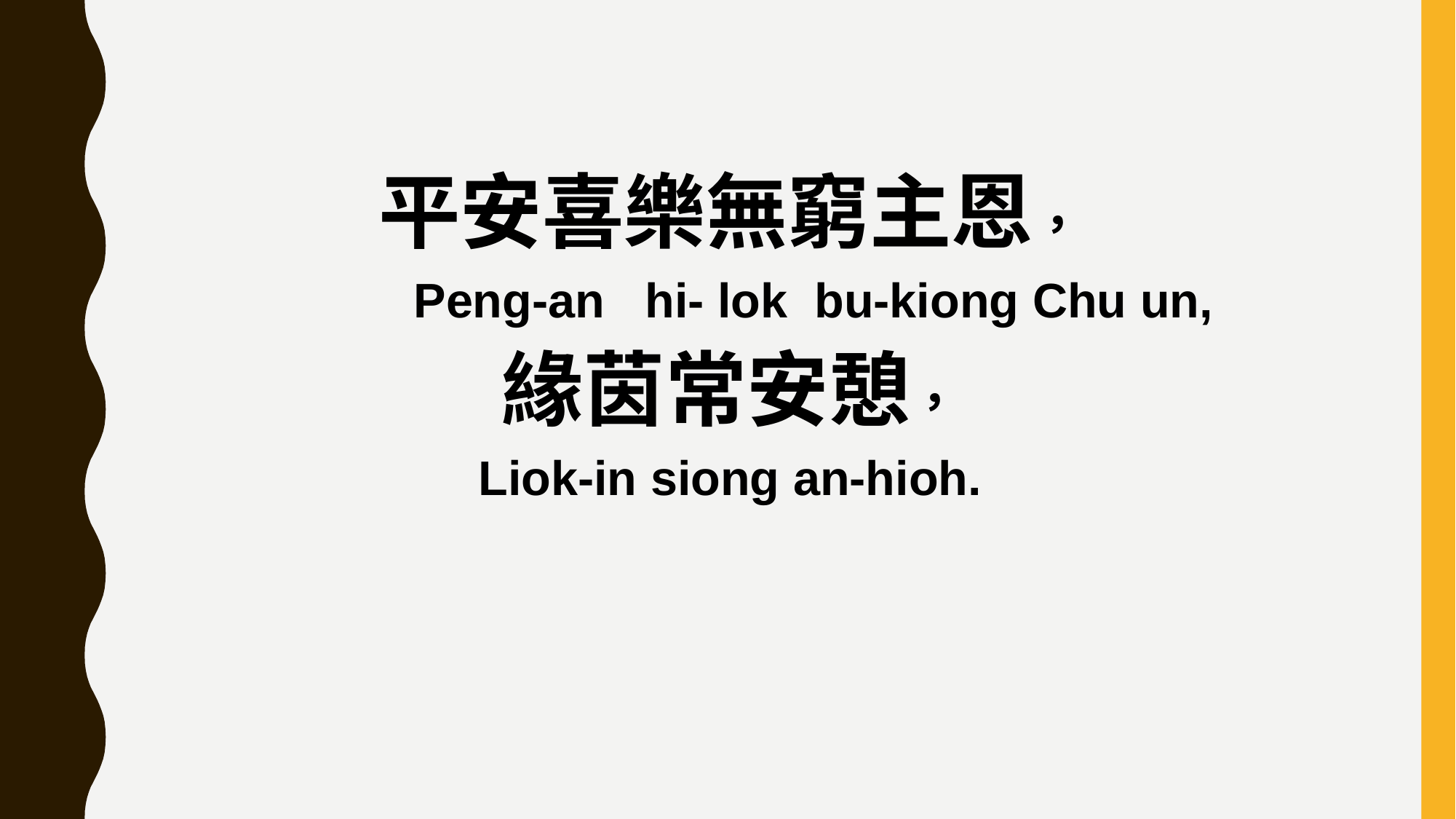

平安喜樂無窮主恩，
                Peng-an   hi- lok  bu-kiong Chu un,
緣茵常安憩，
Liok-in siong an-hioh.